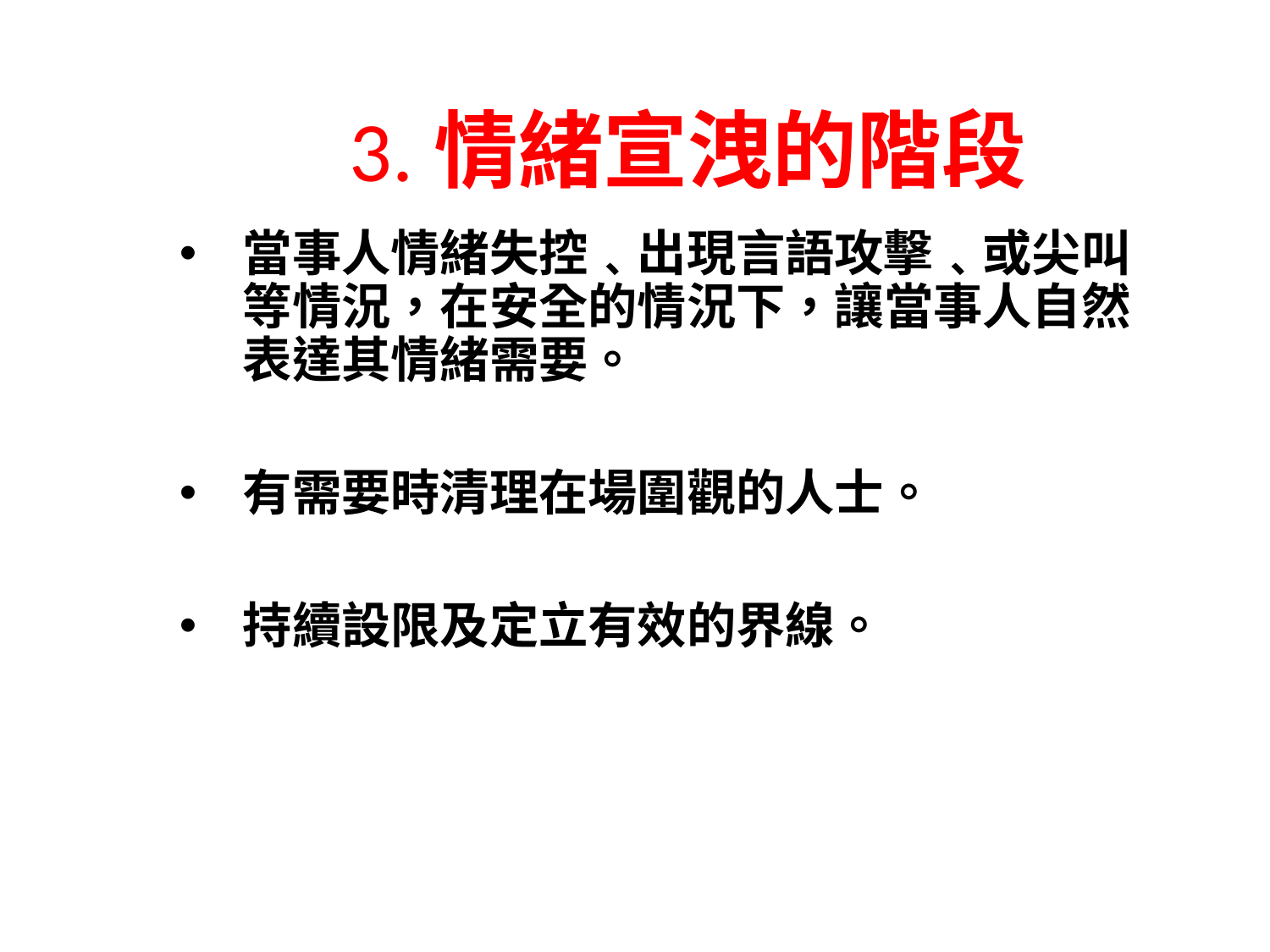

# 3.情緒宣洩的階段
當事人情緒失控﹑出現言語攻擊﹑或尖叫等情況，在安全的情況下，讓當事人自然表達其情緒需要。

有需要時清理在場圍觀的人士。

持續設限及定立有效的界線。

14